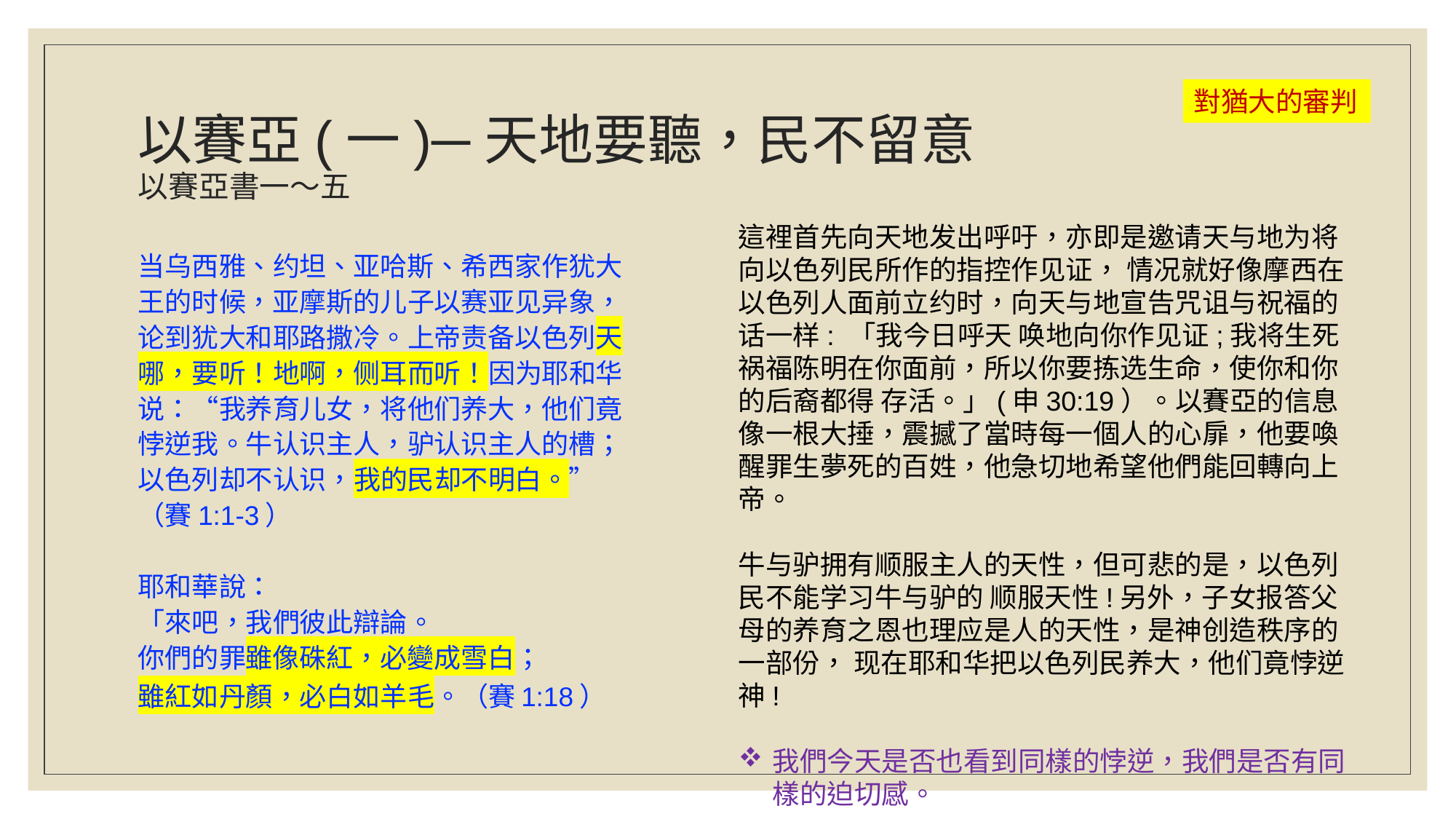

# 以賽亞(一)─天地要聽，民不留意 以賽亞書一～五
對猶大的審判
這裡首先向天地发出呼吁，亦即是邀请天与地为将向以色列民所作的指控作见证， 情况就好像摩西在以色列人面前立约时，向天与地宣告咒诅与祝福的话一样: 「我今日呼天 唤地向你作见证;我将生死祸福陈明在你面前，所以你要拣选生命，使你和你的后裔都得 存活。」(申30:19）。以賽亞的信息像一根大捶，震撼了當時每一個人的心扉，他要喚醒罪生夢死的百姓，他急切地希望他們能回轉向上帝。

牛与驴拥有顺服主人的天性，但可悲的是，以色列民不能学习牛与驴的 顺服天性!另外，子女报答父母的养育之恩也理应是人的天性，是神创造秩序的一部份， 现在耶和华把以色列民养大，他们竟悖逆神!

我們今天是否也看到同樣的悖逆，我們是否有同樣的迫切感。

当乌西雅、约坦、亚哈斯、希西家作犹大王的时候，亚摩斯的儿子以赛亚见异象，论到犹大和耶路撒冷。上帝责备以色列天哪，要听！地啊，侧耳而听！因为耶和华说：“我养育儿女，将他们养大，他们竟悖逆我。牛认识主人，驴认识主人的槽；以色列却不认识，我的民却不明白。”（賽1:1-3）

耶和華說：
「來吧，我們彼此辯論。
你們的罪雖像硃紅，必變成雪白；
雖紅如丹顏，必白如羊毛。（賽1:18）